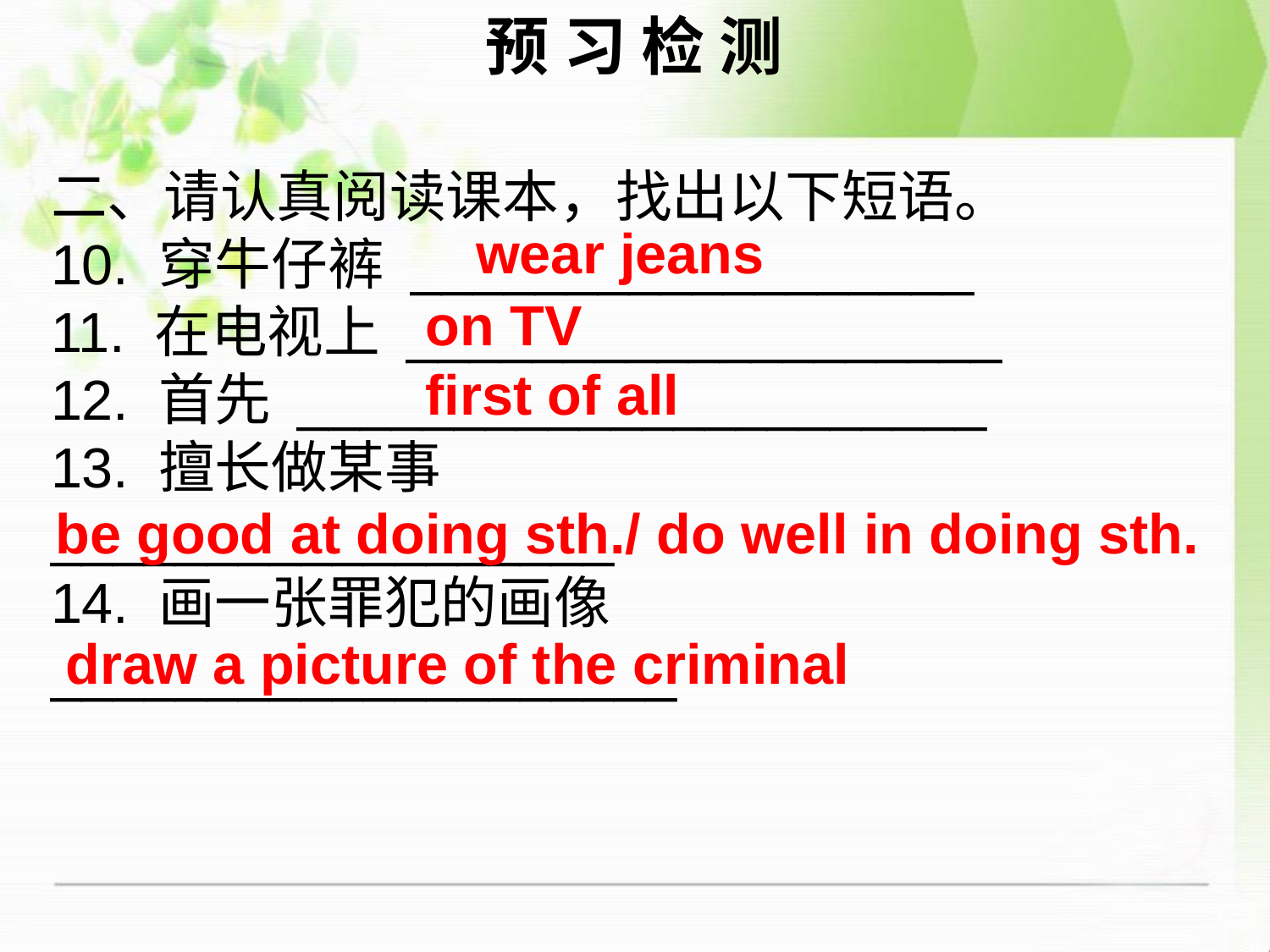

预 习 检 测
二、请认真阅读课本，找出以下短语。
10. 穿牛仔裤 __________________	      	   11. 在电视上 ___________________
12. 首先 ______________________
13. 擅长做某事
__________________
14. 画一张罪犯的画像
____________________
wear jeans
on TV
first of all
be good at doing sth./ do well in doing sth.
draw a picture of the criminal